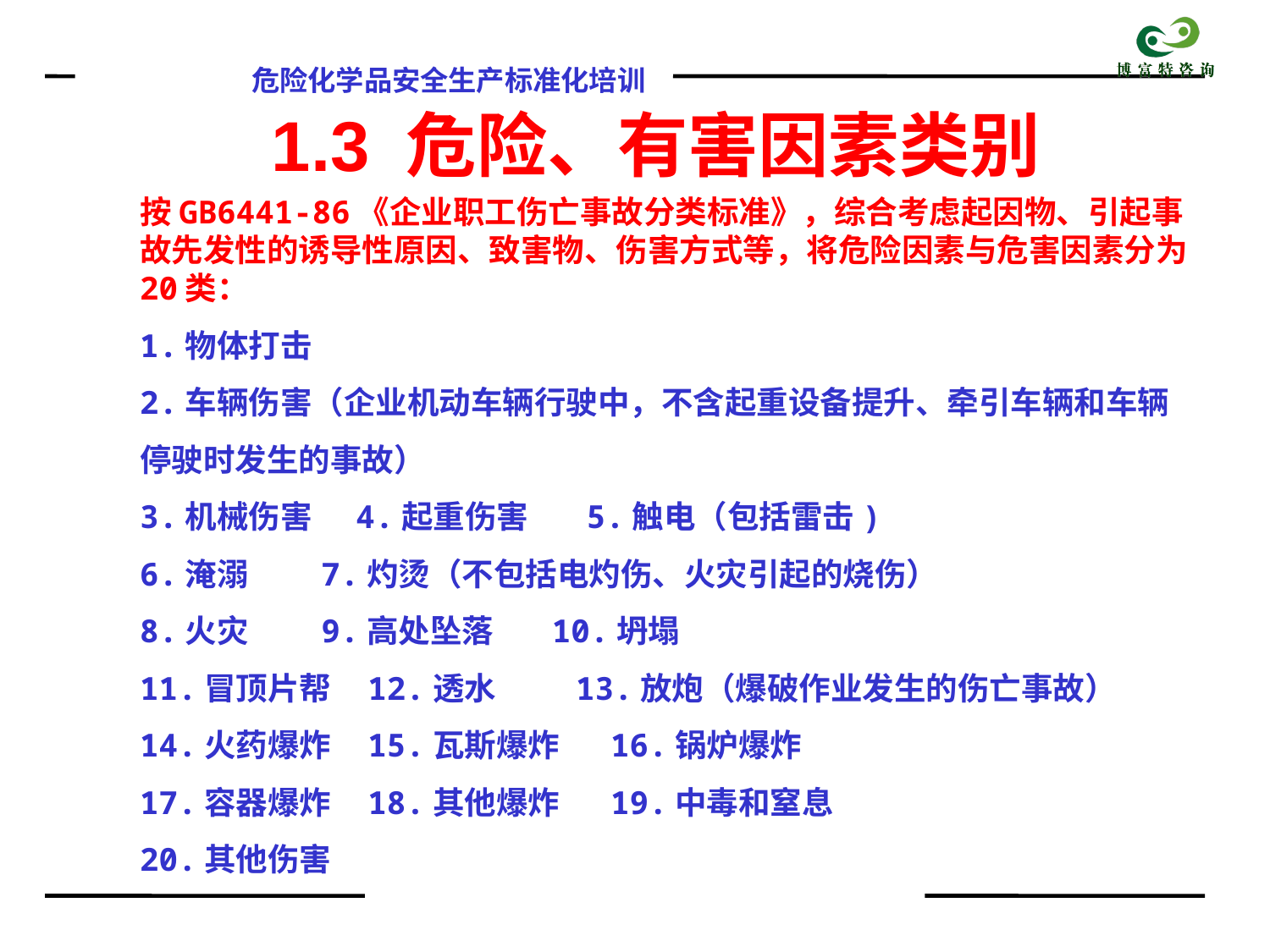

# 1.3 危险、有害因素类别
按GB6441-86《企业职工伤亡事故分类标准》，综合考虑起因物、引起事故先发性的诱导性原因、致害物、伤害方式等，将危险因素与危害因素分为20类：
1.物体打击
2.车辆伤害（企业机动车辆行驶中，不含起重设备提升、牵引车辆和车辆停驶时发生的事故）
3.机械伤害     4.起重伤害       5.触电（包括雷击)
6.淹溺         7.灼烫（不包括电灼伤、火灾引起的烧伤）
8.火灾         9.高处坠落       10.坍塌
11.冒顶片帮    12.透水          13.放炮（爆破作业发生的伤亡事故）
14.火药爆炸    15.瓦斯爆炸      16.锅炉爆炸
17.容器爆炸    18.其他爆炸      19.中毒和窒息
20.其他伤害